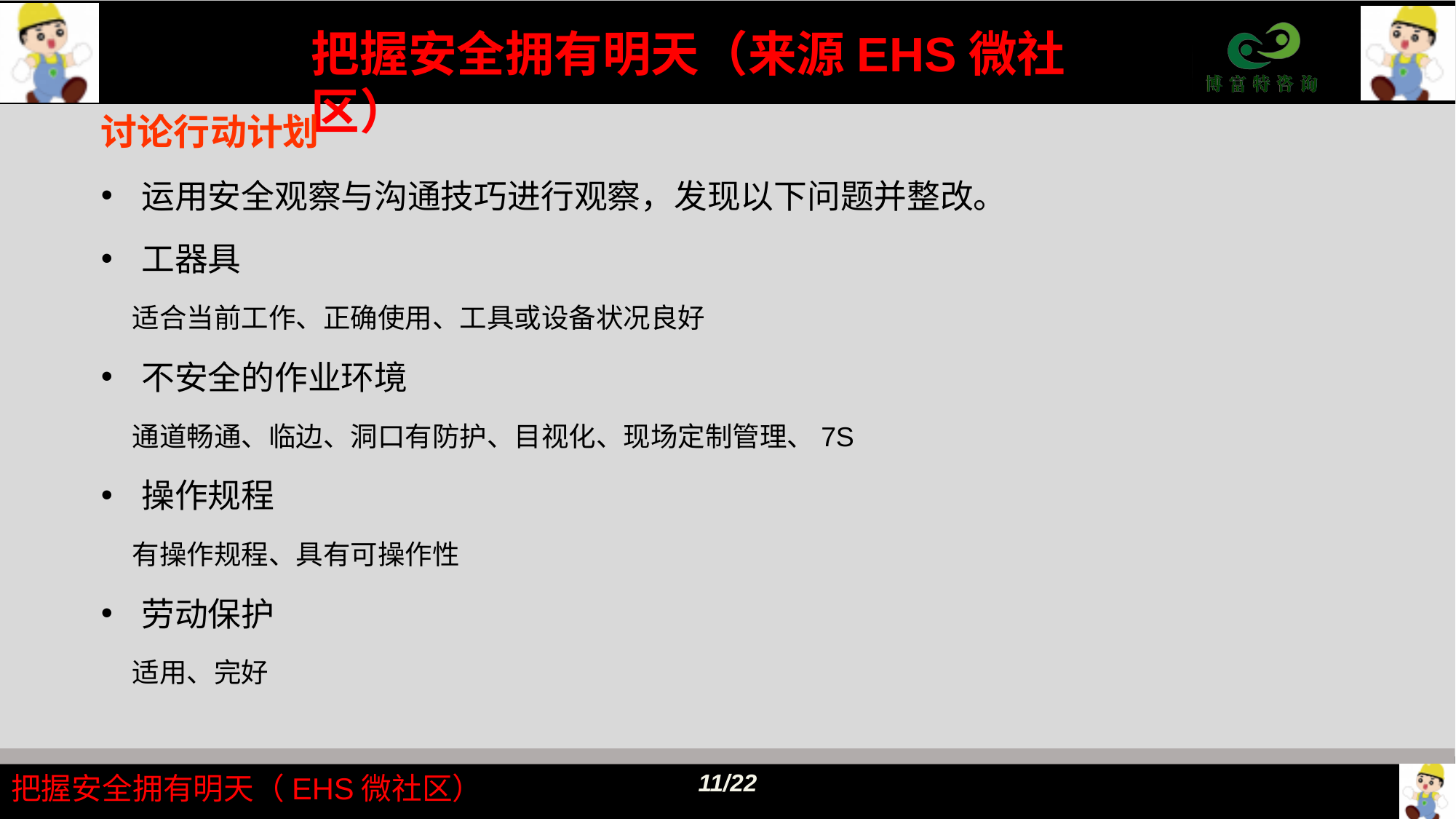

讨论行动计划
运用安全观察与沟通技巧进行观察，发现以下问题并整改。
工器具
    适合当前工作、正确使用、工具或设备状况良好
不安全的作业环境
    通道畅通、临边、洞口有防护、目视化、现场定制管理、7S
操作规程
    有操作规程、具有可操作性
劳动保护
    适用、完好
11/22